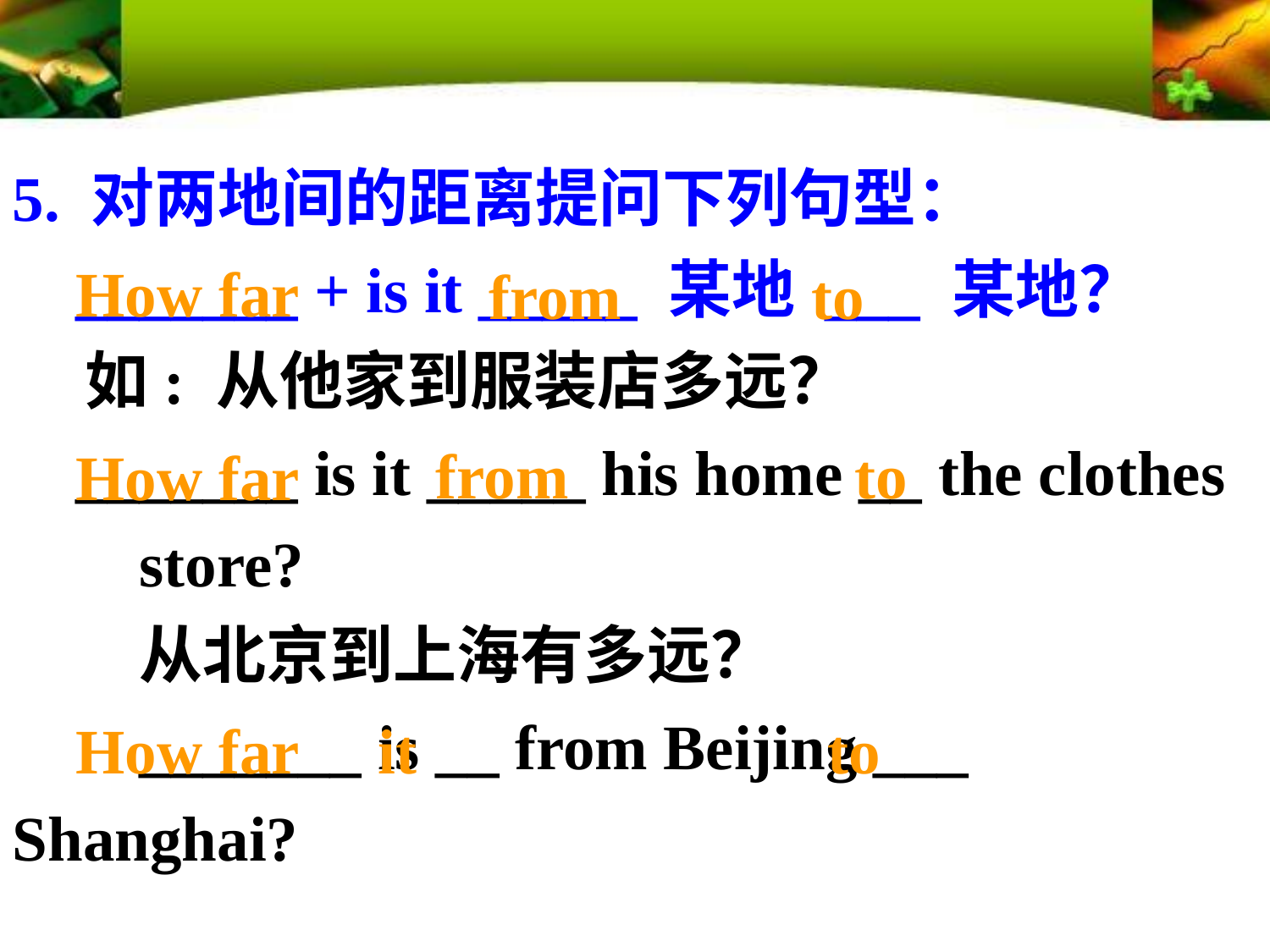

5. 对两地间的距离提问下列句型：
    _______ + is it _____ 某地 ___ 某地？
    如: 从他家到服装店多远？
    _______ is it _____ his home __ the clothes     	store?
   	从北京到上海有多远？
   	_______ is __ from Beijing ___ Shanghai?
How far
from            to
from                  to
How far
How far     it
to